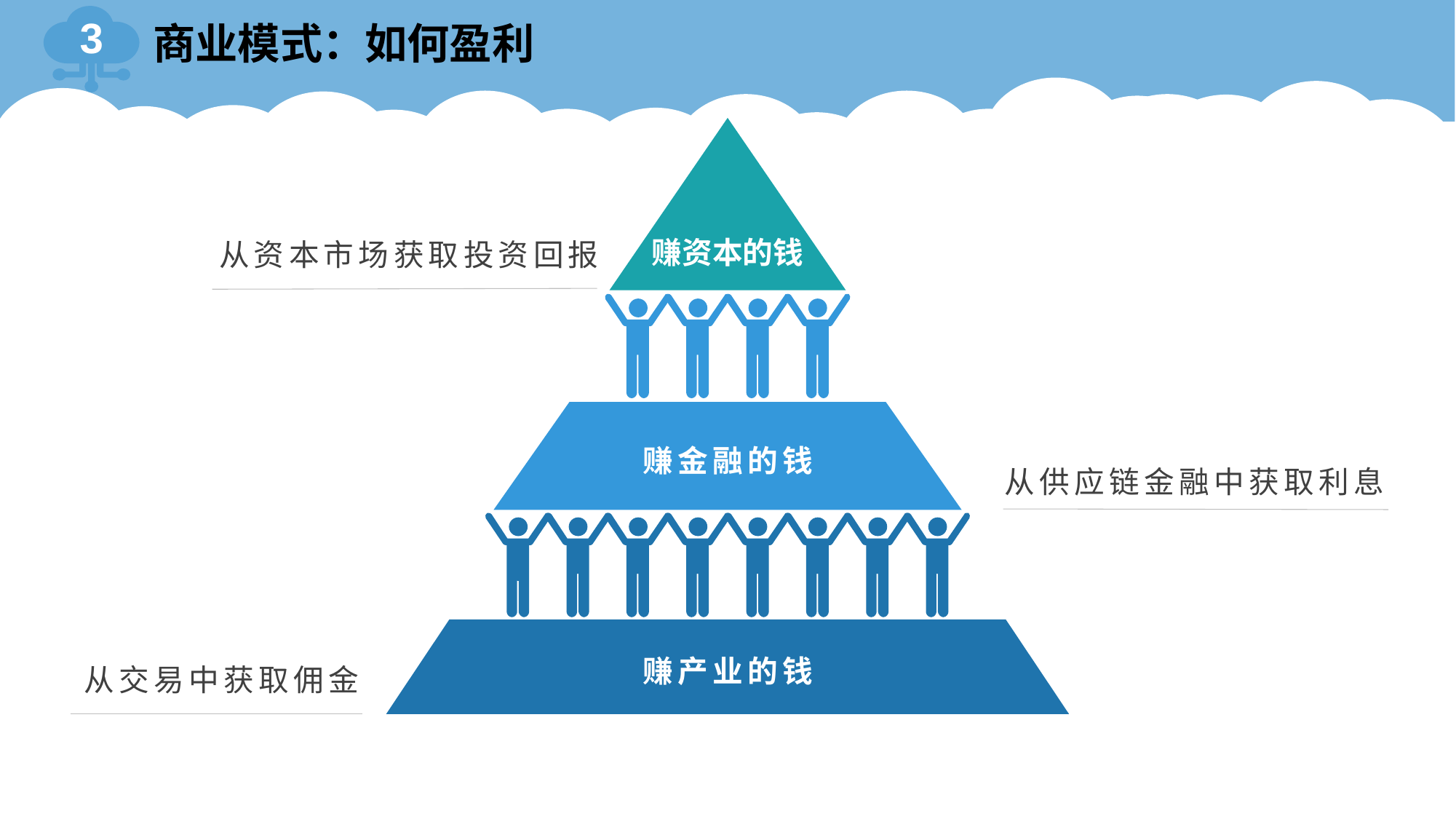

3
商业模式：如何盈利

从资本市场获取投资回报
赚资本的钱

赚金融的钱
从供应链金融中获取利息

从交易中获取佣金
赚产业的钱